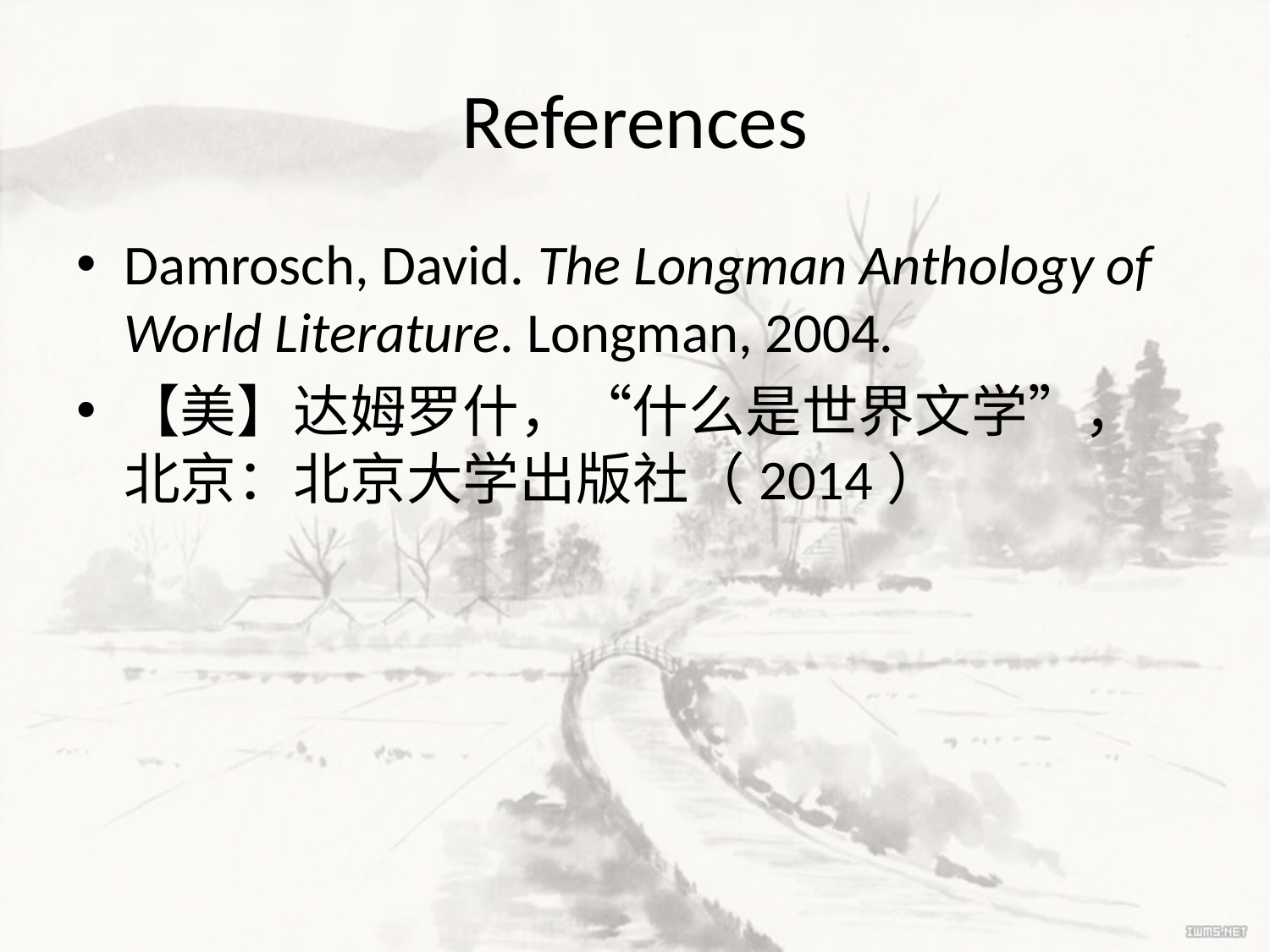

# References
Damrosch, David. The Longman Anthology of World Literature. Longman, 2004.
【美】达姆罗什，“什么是世界文学”，北京：北京大学出版社（2014）